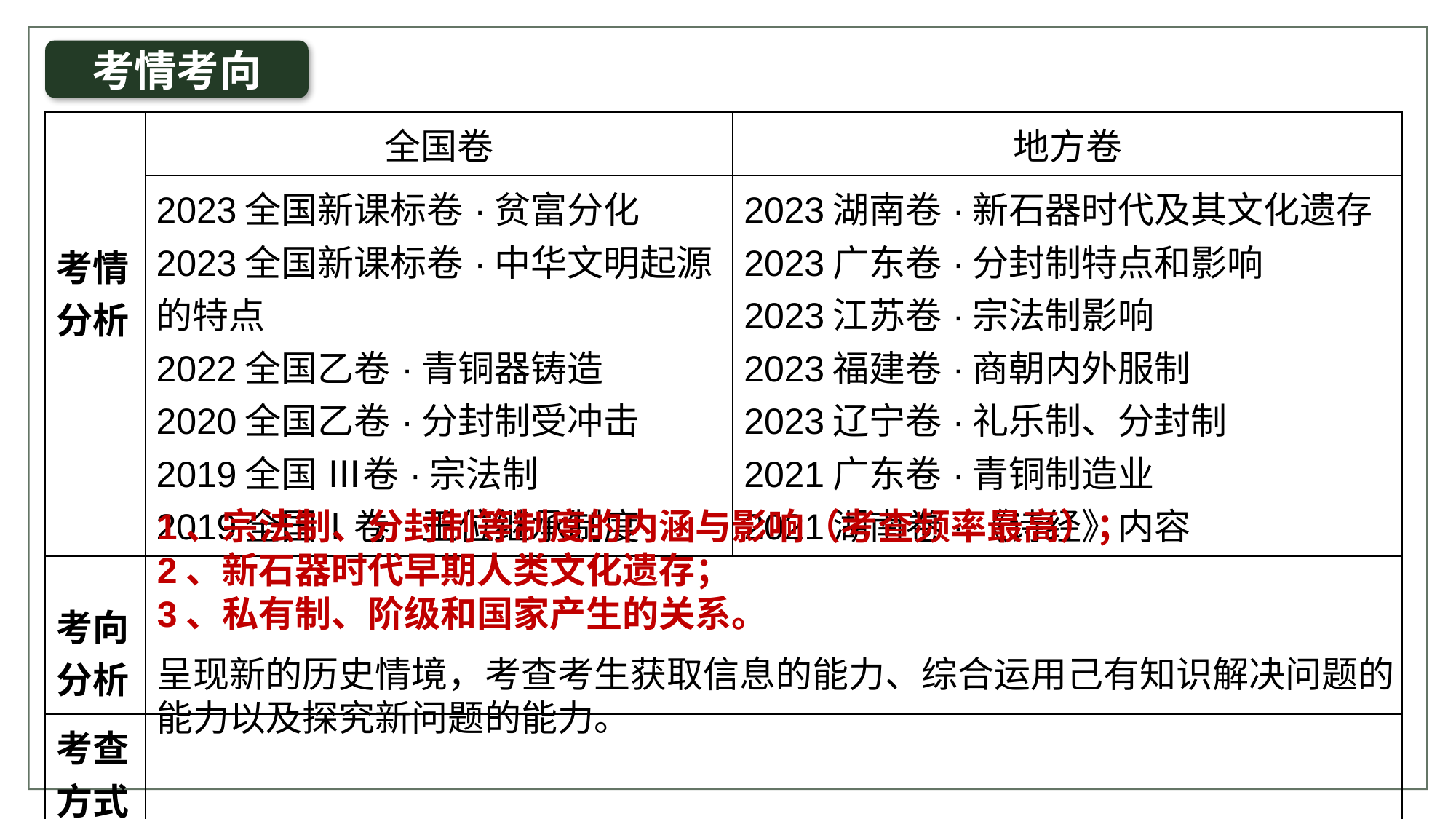

考情考向
| 考情分析 | 全国卷 | 地方卷 |
| --- | --- | --- |
|  | 2023全国新课标卷·贫富分化 2023全国新课标卷·中华文明起源的特点 2022全国乙卷·青铜器铸造 2020全国乙卷·分封制受冲击 2019全国 Ⅲ卷·宗法制 2019全国Ⅰ卷·王位继承制度 | 2023湖南卷·新石器时代及其文化遗存 2023广东卷·分封制特点和影响 2023江苏卷·宗法制影响 2023福建卷·商朝内外服制 2023辽宁卷·礼乐制、分封制 2021广东卷·青铜制造业 2021湖南卷·《诗经》内容 |
| 考向 分析 |  |  |
| 考查方式 |  |  |
1、宗法制、分封制等制度的内涵与影响（考查频率最高）；
2、新石器时代早期人类文化遗存；
3、私有制、阶级和国家产生的关系。
呈现新的历史情境，考查考生获取信息的能力、综合运用己有知识解决问题的能力以及探究新问题的能力。